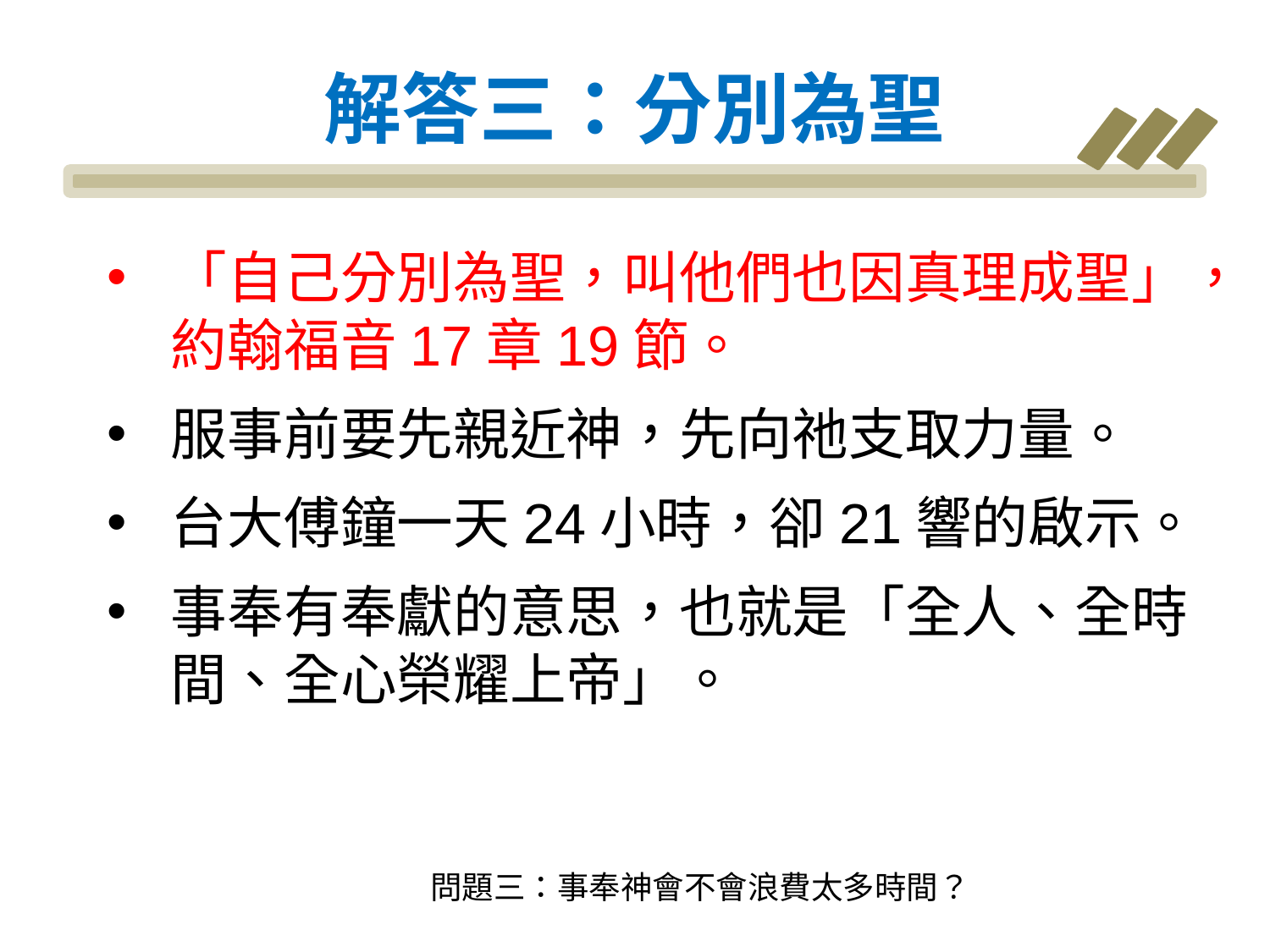

# 解答三：分別為聖

「自己分別為聖，叫他們也因真理成聖」，約翰福音17章19節。
服事前要先親近神，先向祂支取力量。
台大傅鐘一天24小時，卻21響的啟示。
事奉有奉獻的意思，也就是「全人、全時間、全心榮耀上帝」。
問題三：事奉神會不會浪費太多時間？